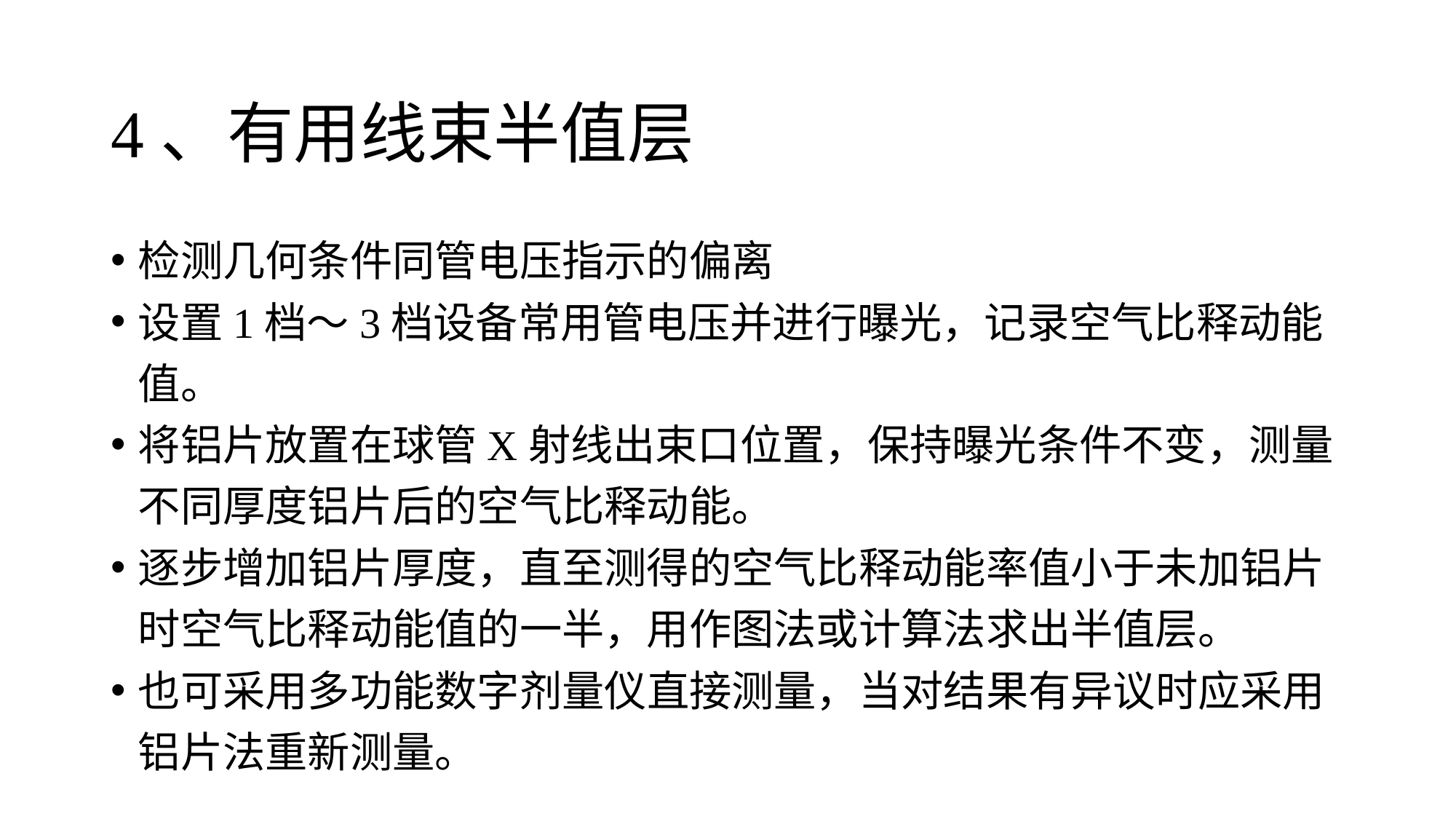

# 4、有用线束半值层
检测几何条件同管电压指示的偏离
设置1档～3档设备常用管电压并进行曝光，记录空气比释动能值。
将铝片放置在球管X射线出束口位置，保持曝光条件不变，测量不同厚度铝片后的空气比释动能。
逐步增加铝片厚度，直至测得的空气比释动能率值小于未加铝片时空气比释动能值的一半，用作图法或计算法求出半值层。
也可采用多功能数字剂量仪直接测量，当对结果有异议时应采用铝片法重新测量。